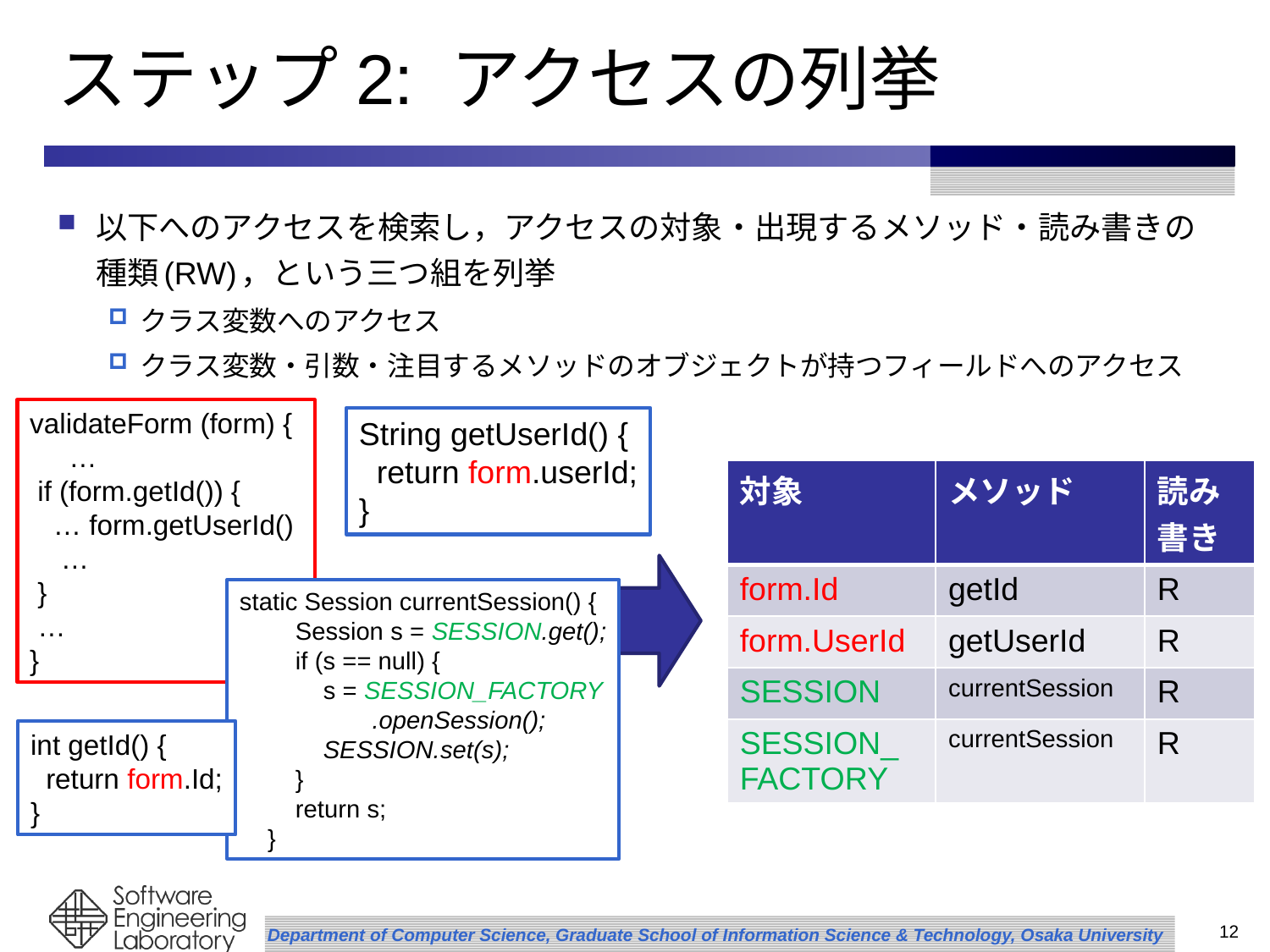

# ステップ2: アクセスの列挙
以下へのアクセスを検索し，アクセスの対象・出現するメソッド・読み書きの種類(RW)，という三つ組を列挙
クラス変数へのアクセス
クラス変数・引数・注目するメソッドのオブジェクトが持つフィールドへのアクセス
validateForm (form) {
     …
 if (form.getId()) {
   … form.getUserId()
    …
 }
 …
}
String getUserId() {
  return form.userId;
}
| 対象 | メソッド | 読み書き |
| --- | --- | --- |
| form.Id | getId | R |
| form.UserId | getUserId | R |
| SESSION | currentSession | R |
| SESSION\_ FACTORY | currentSession | R |

static Session currentSession() {
        Session s = SESSION.get();
        if (s == null) {
            s = SESSION_FACTORY
                   .openSession();
            SESSION.set(s);
        }
        return s;
    }
int getId() {
  return form.Id;
}
12